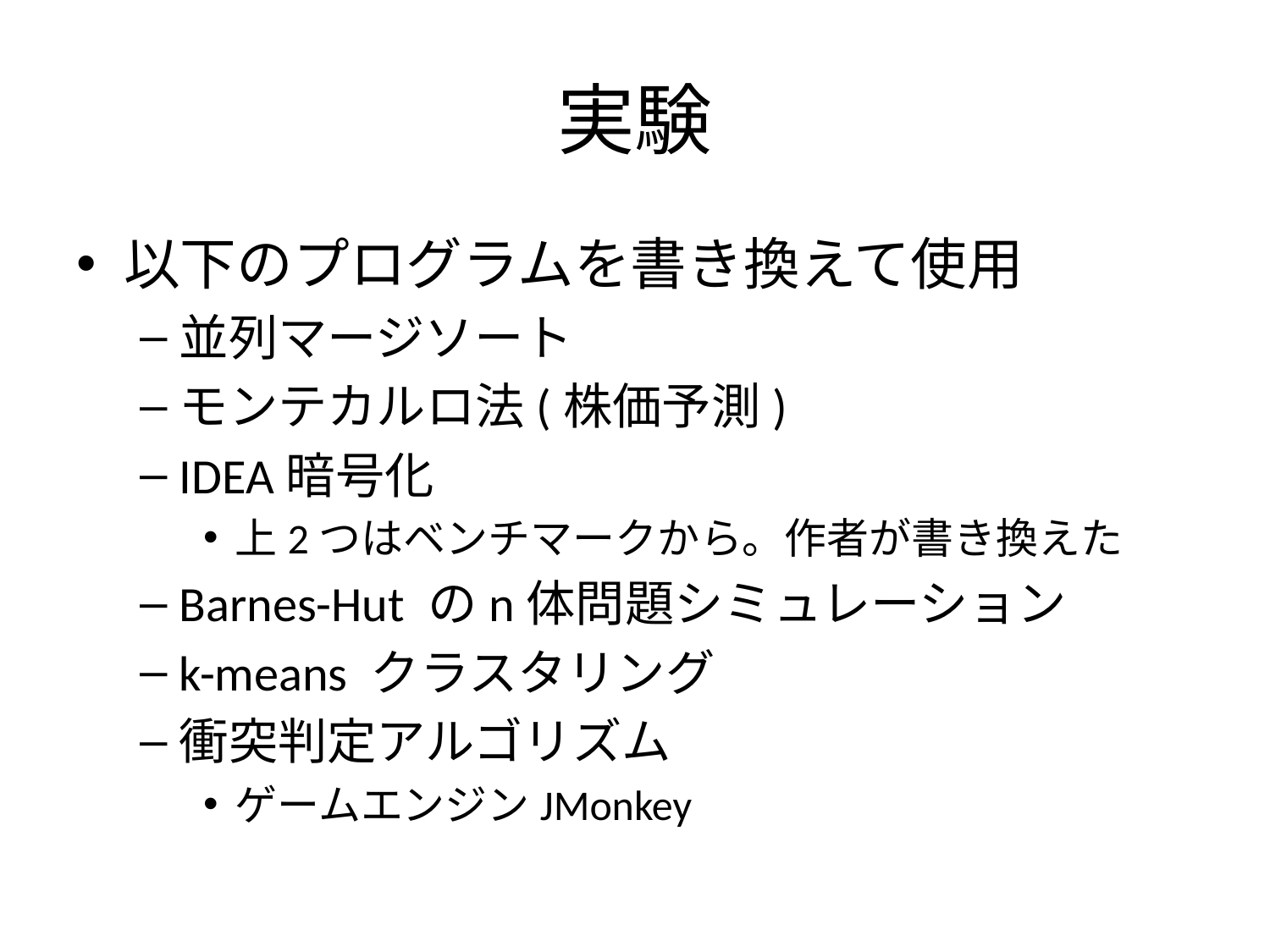

# 実験
以下のプログラムを書き換えて使用
並列マージソート
モンテカルロ法(株価予測)
IDEA暗号化
上2つはベンチマークから。作者が書き換えた
Barnes-Hut のn体問題シミュレーション
k-means クラスタリング
衝突判定アルゴリズム
ゲームエンジンJMonkey